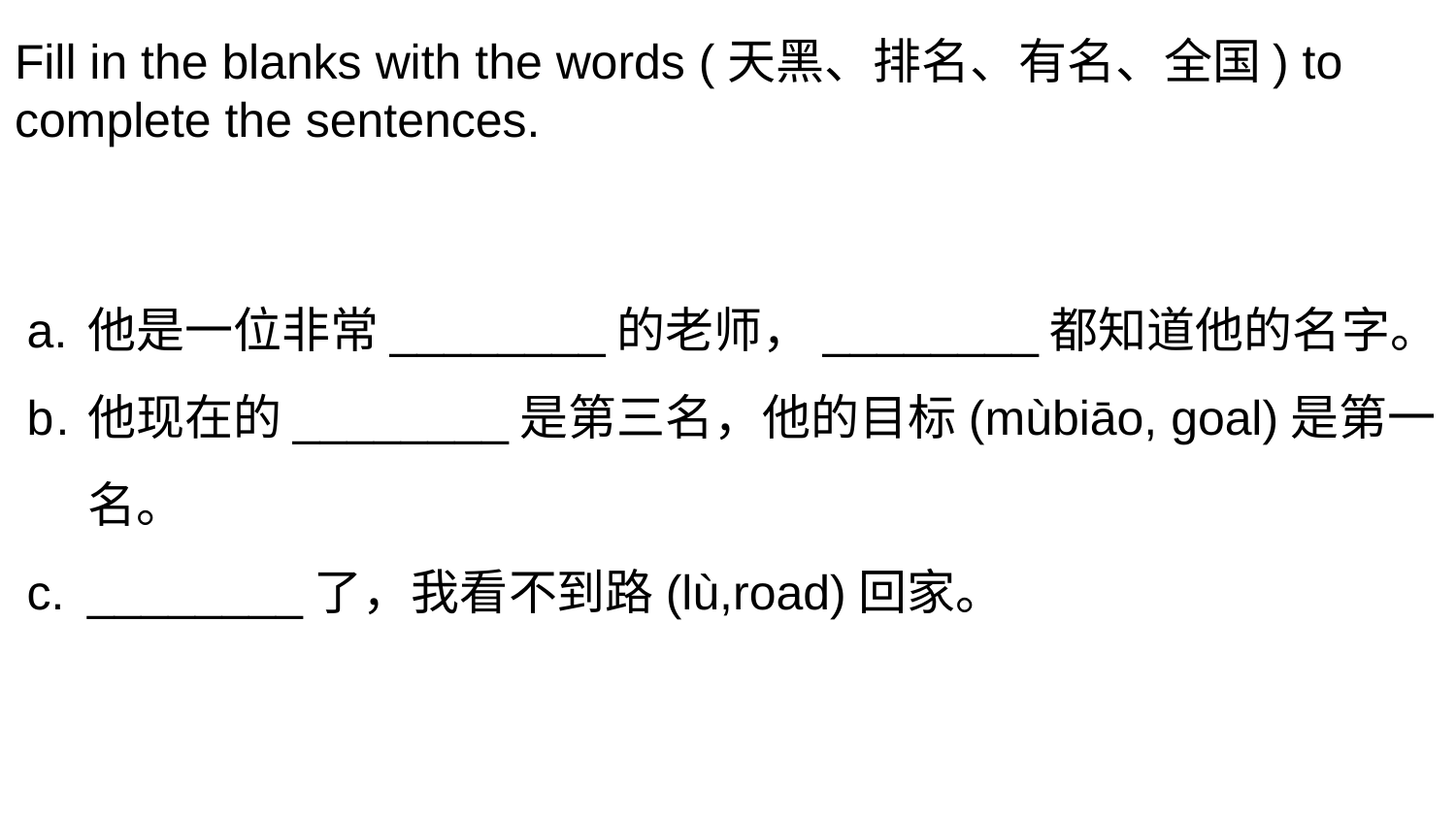

Fill in the blanks with the words (天黑、排名、有名、全国) to complete the sentences.

他是一位非常________的老师，________都知道他的名字。
他现在的________是第三名，他的目标(mùbiāo, goal)是第一名。
________了，我看不到路(lù,road)回家。